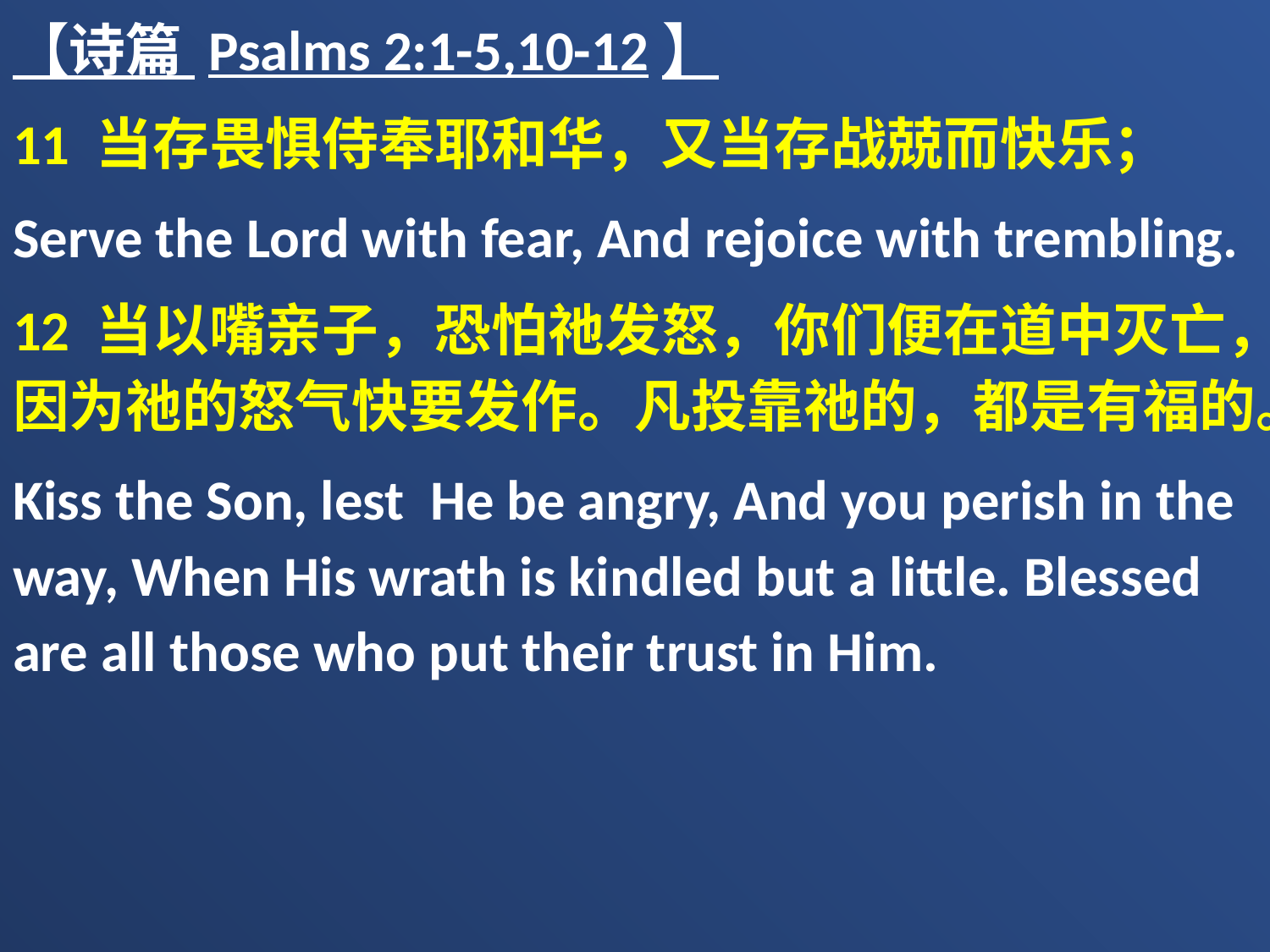

【诗篇 Psalms 2:1-5,10-12】
11 当存畏惧侍奉耶和华，又当存战兢而快乐；
Serve the Lord with fear, And rejoice with trembling.
12 当以嘴亲子，恐怕祂发怒，你们便在道中灭亡，因为祂的怒气快要发作。凡投靠祂的，都是有福的。
Kiss the Son, lest  He be angry, And you perish in the way, When His wrath is kindled but a little. Blessed are all those who put their trust in Him.